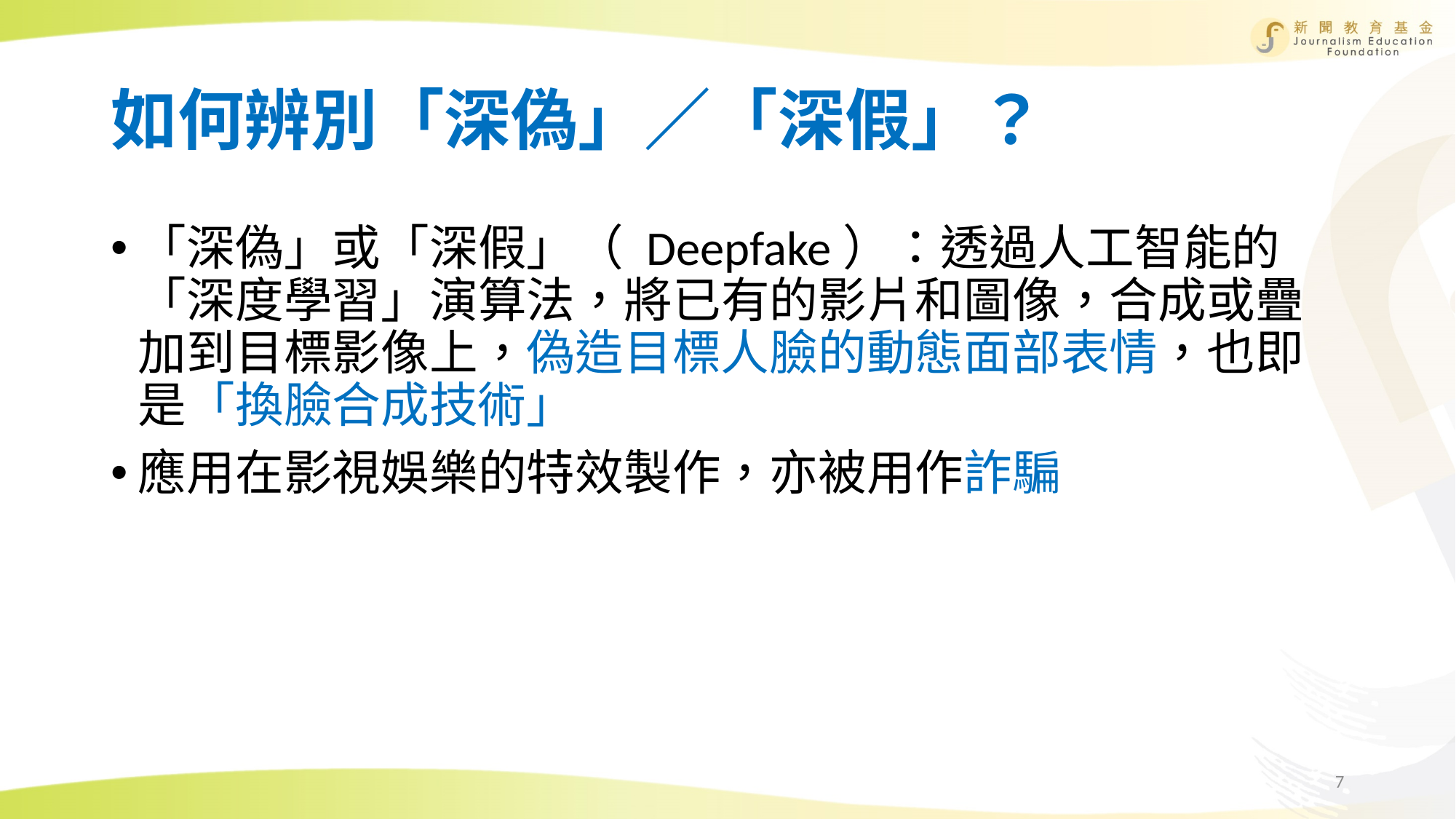

# 如何辨別「深偽」／「深假」？
「深偽」或「深假」（ Deepfake）：透過人工智能的「深度學習」演算法，將已有的影片和圖像，合成或疊加到目標影像上，偽造目標人臉的動態面部表情，也即是「換臉合成技術」
應用在影視娛樂的特效製作，亦被用作詐騙
7